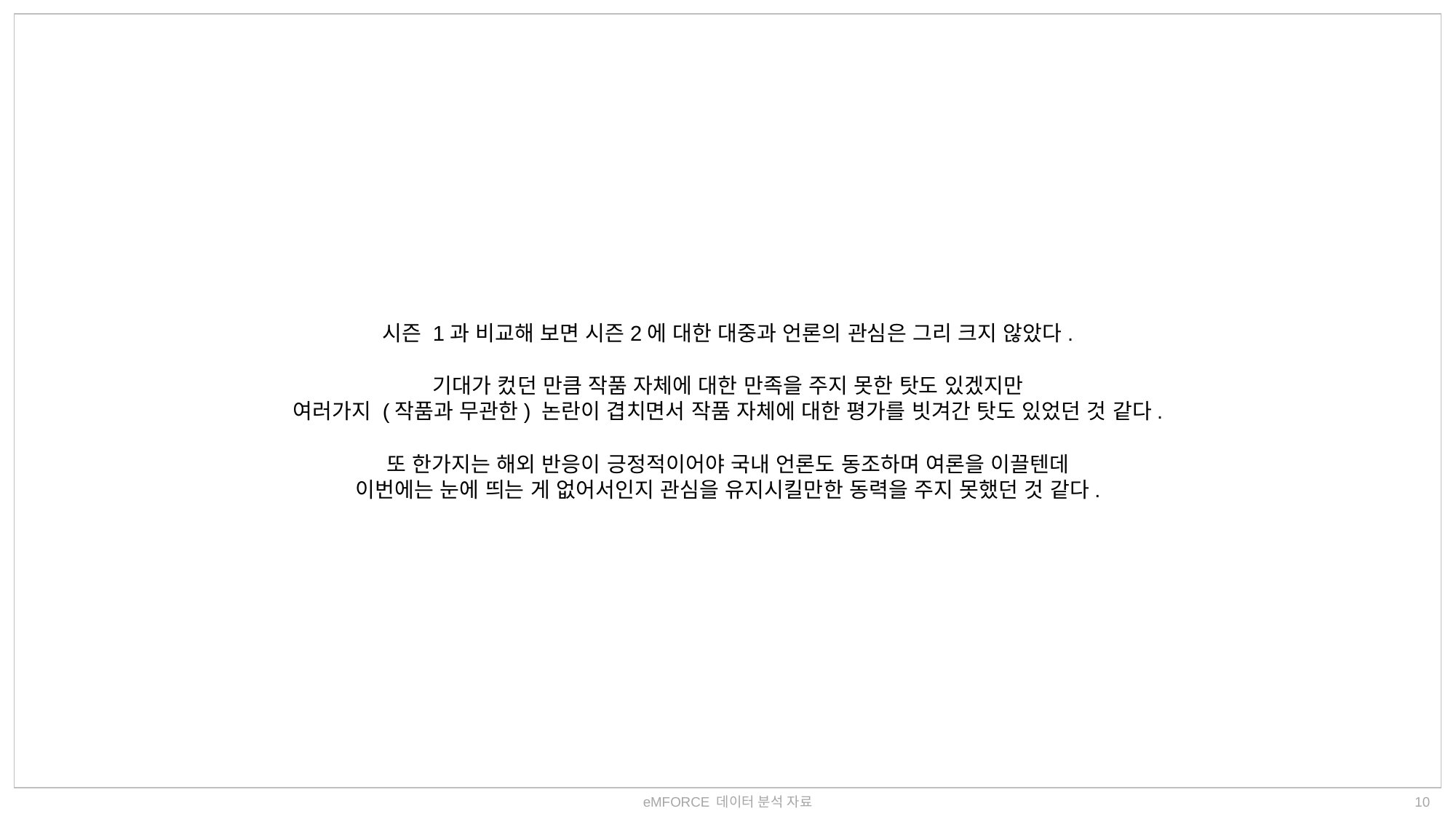

시즌 1과 비교해 보면 시즌2에 대한 대중과 언론의 관심은 그리 크지 않았다.
기대가 컸던 만큼 작품 자체에 대한 만족을 주지 못한 탓도 있겠지만
여러가지 (작품과 무관한) 논란이 겹치면서 작품 자체에 대한 평가를 빗겨간 탓도 있었던 것 같다.
또 한가지는 해외 반응이 긍정적이어야 국내 언론도 동조하며 여론을 이끌텐데
이번에는 눈에 띄는 게 없어서인지 관심을 유지시킬만한 동력을 주지 못했던 것 같다.
eMFORCE 데이터 분석 자료
10